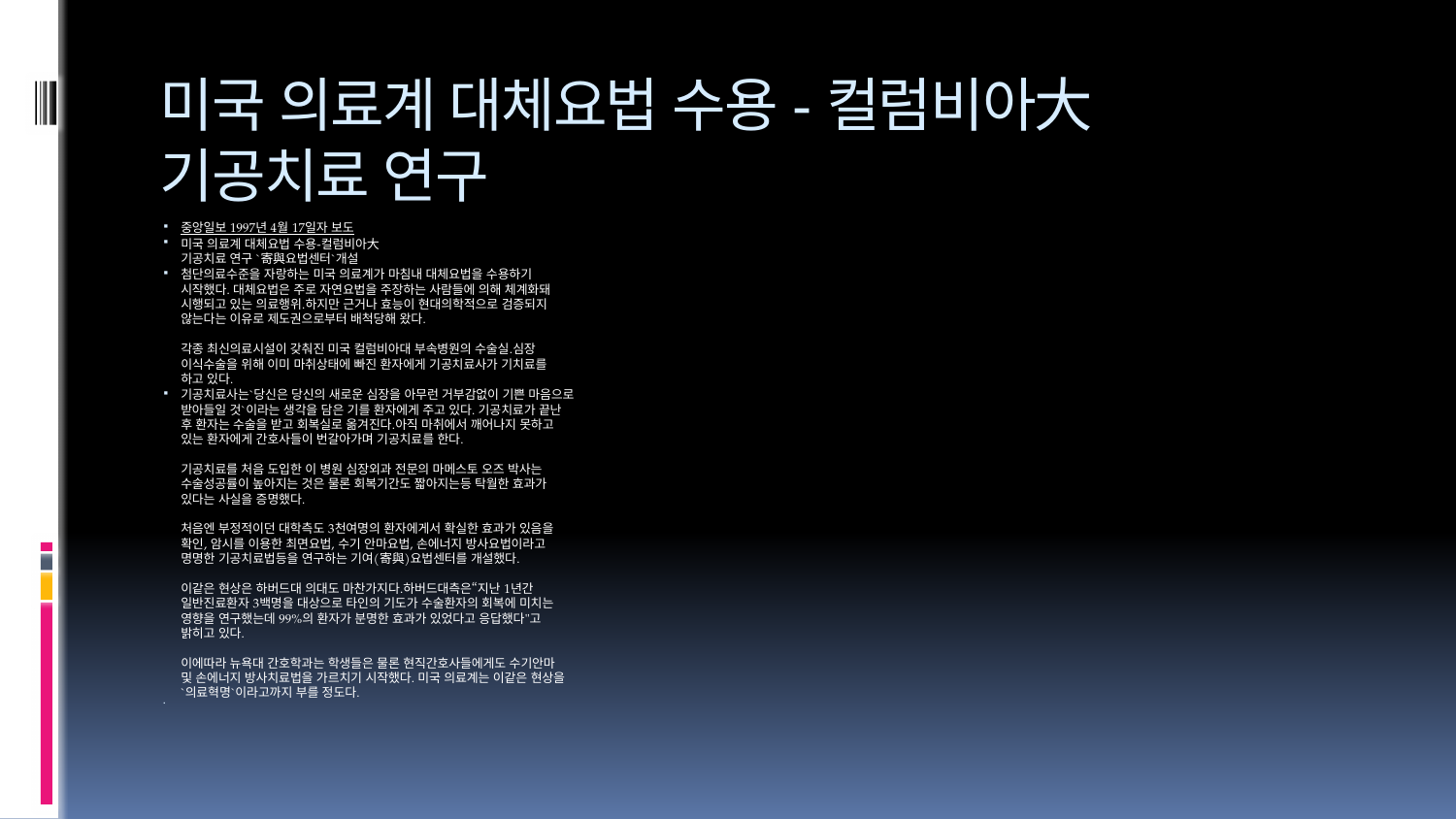

# 미국 의료계 대체요법 수용-컬럼비아大 기공치료 연구
중앙일보 1997년 4월 17일자 보도
미국 의료계 대체요법 수용-컬럼비아大
기공치료 연구 `寄與요법센터`개설
첨단의료수준을 자랑하는 미국 의료계가 마침내 대체요법을 수용하기
시작했다. 대체요법은 주로 자연요법을 주장하는 사람들에 의해 체계화돼
시행되고 있는 의료행위.하지만 근거나 효능이 현대의학적으로 검증되지
않는다는 이유로 제도권으로부터 배척당해 왔다.
각종 최신의료시설이 갖춰진 미국 컬럼비아대 부속병원의 수술실.심장
이식수술을 위해 이미 마취상태에 빠진 환자에게 기공치료사가 기치료를
하고 있다.
기공치료사는`당신은 당신의 새로운 심장을 아무런 거부감없이 기쁜 마음으로
받아들일 것`이라는 생각을 담은 기를 환자에게 주고 있다. 기공치료가 끝난
후 환자는 수술을 받고 회복실로 옮겨진다.아직 마취에서 깨어나지 못하고
있는 환자에게 간호사들이 번갈아가며 기공치료를 한다.
기공치료를 처음 도입한 이 병원 심장외과 전문의 마메스토 오즈 박사는
수술성공률이 높아지는 것은 물론 회복기간도 짧아지는등 탁월한 효과가
있다는 사실을 증명했다.
처음엔 부정적이던 대학측도 3천여명의 환자에게서 확실한 효과가 있음을
확인, 암시를 이용한 최면요법, 수기 안마요법, 손에너지 방사요법이라고
명명한 기공치료법등을 연구하는 기여(寄與)요법센터를 개설했다.
이같은 현상은 하버드대 의대도 마찬가지다.하버드대측은“지난 1년간
일반진료환자 3백명을 대상으로 타인의 기도가 수술환자의 회복에 미치는
영향을 연구했는데 99%의 환자가 분명한 효과가 있었다고 응답했다"고
밝히고 있다.
이에따라 뉴욕대 간호학과는 학생들은 물론 현직간호사들에게도 수기안마
및 손에너지 방사치료법을 가르치기 시작했다. 미국 의료계는 이같은 현상을
`의료혁명`이라고까지 부를 정도다.